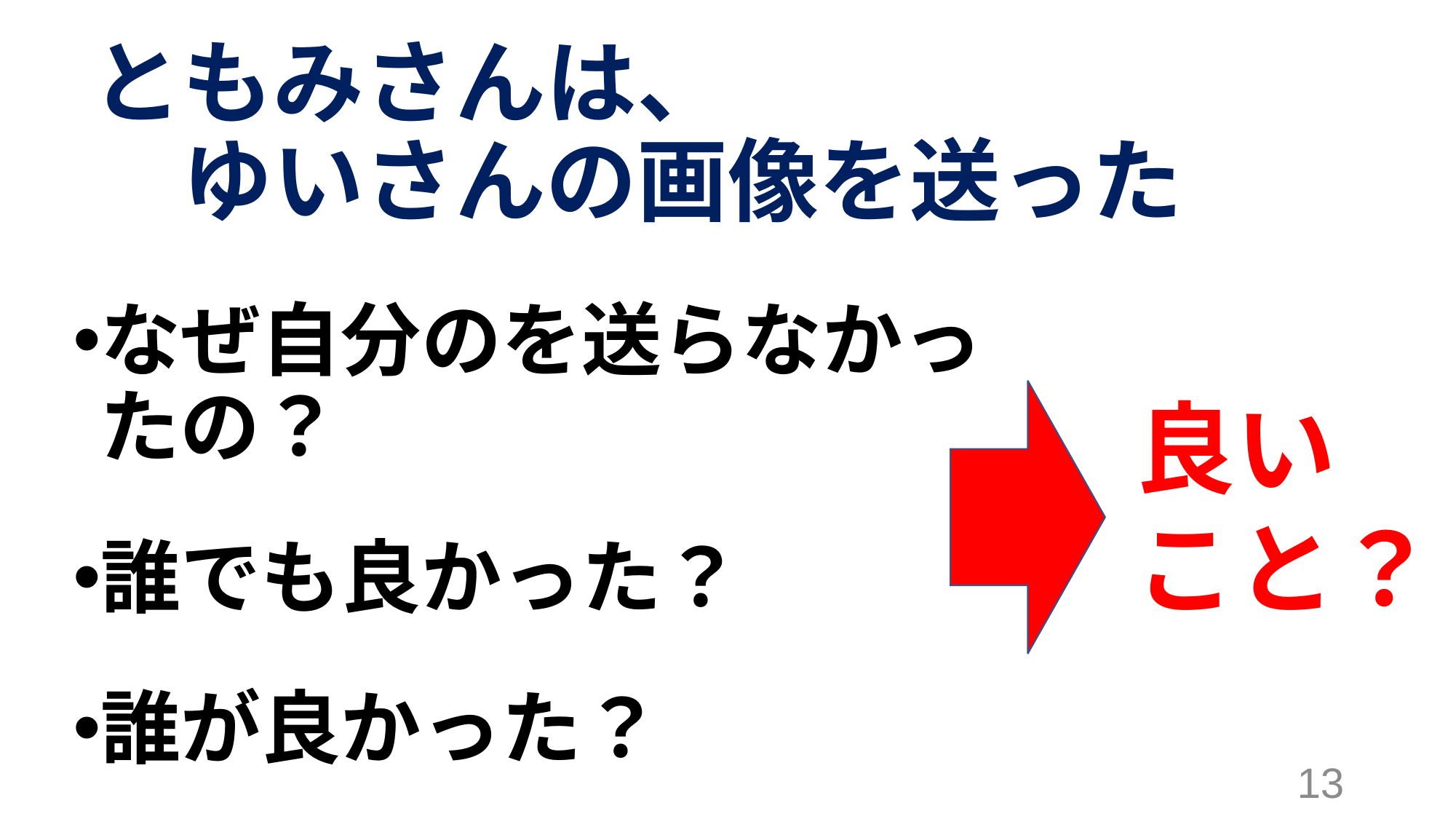

# ともみさんは、
　ゆいさんの画像を送った
なぜ自分のを送らなかったの？

誰でも良かった？

誰が良かった？

良い
こと？
13